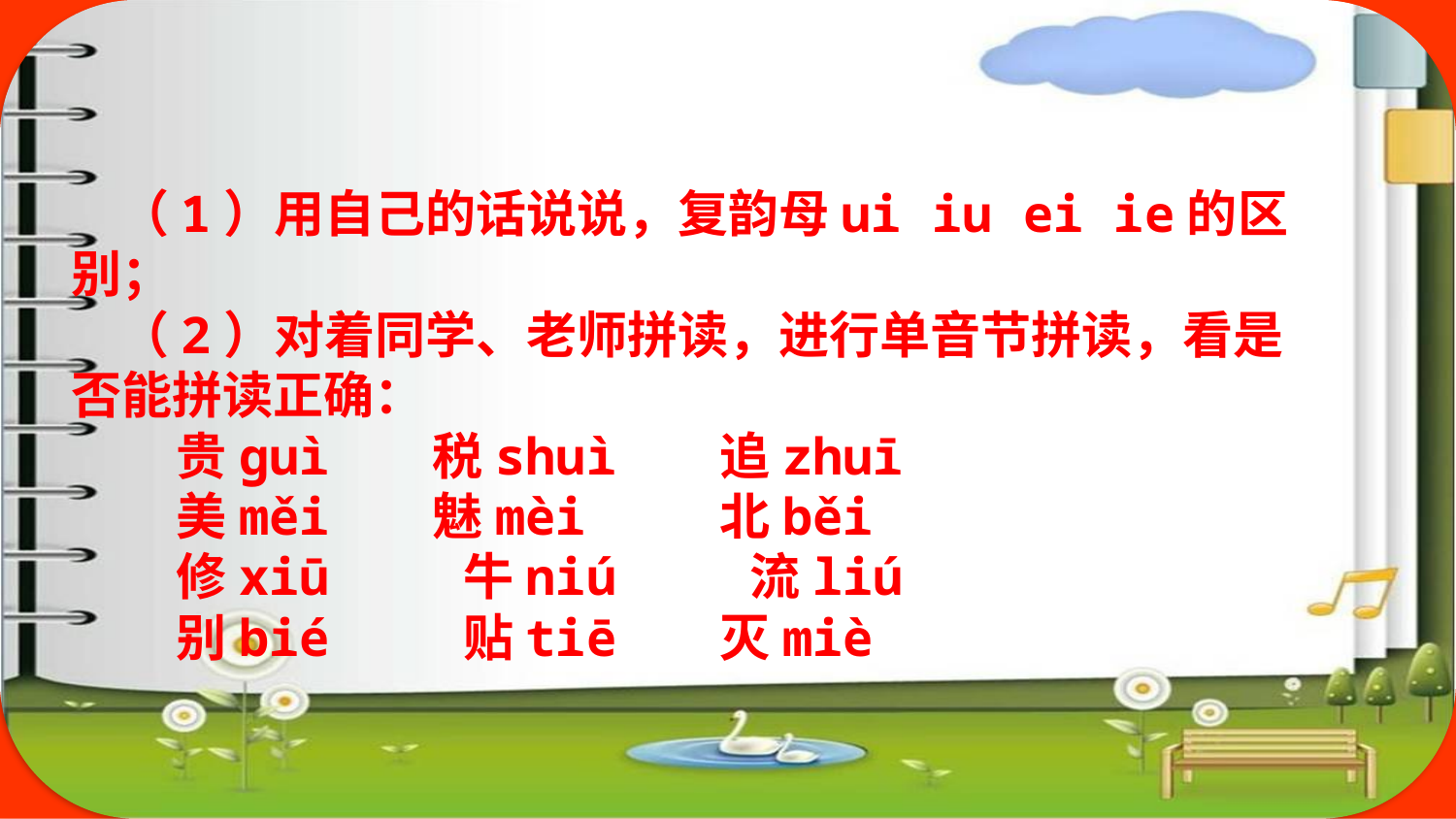

（1）用自己的话说说，复韵母ui iu ei ie的区别；
（2）对着同学、老师拼读，进行单音节拼读，看是否能拼读正确：
    贵ɡuì   税shuì   追zhuī
    美měi   魅mèi    北běi
    修xiū    牛niú    流liú
    别bié    贴tiē   灭miè